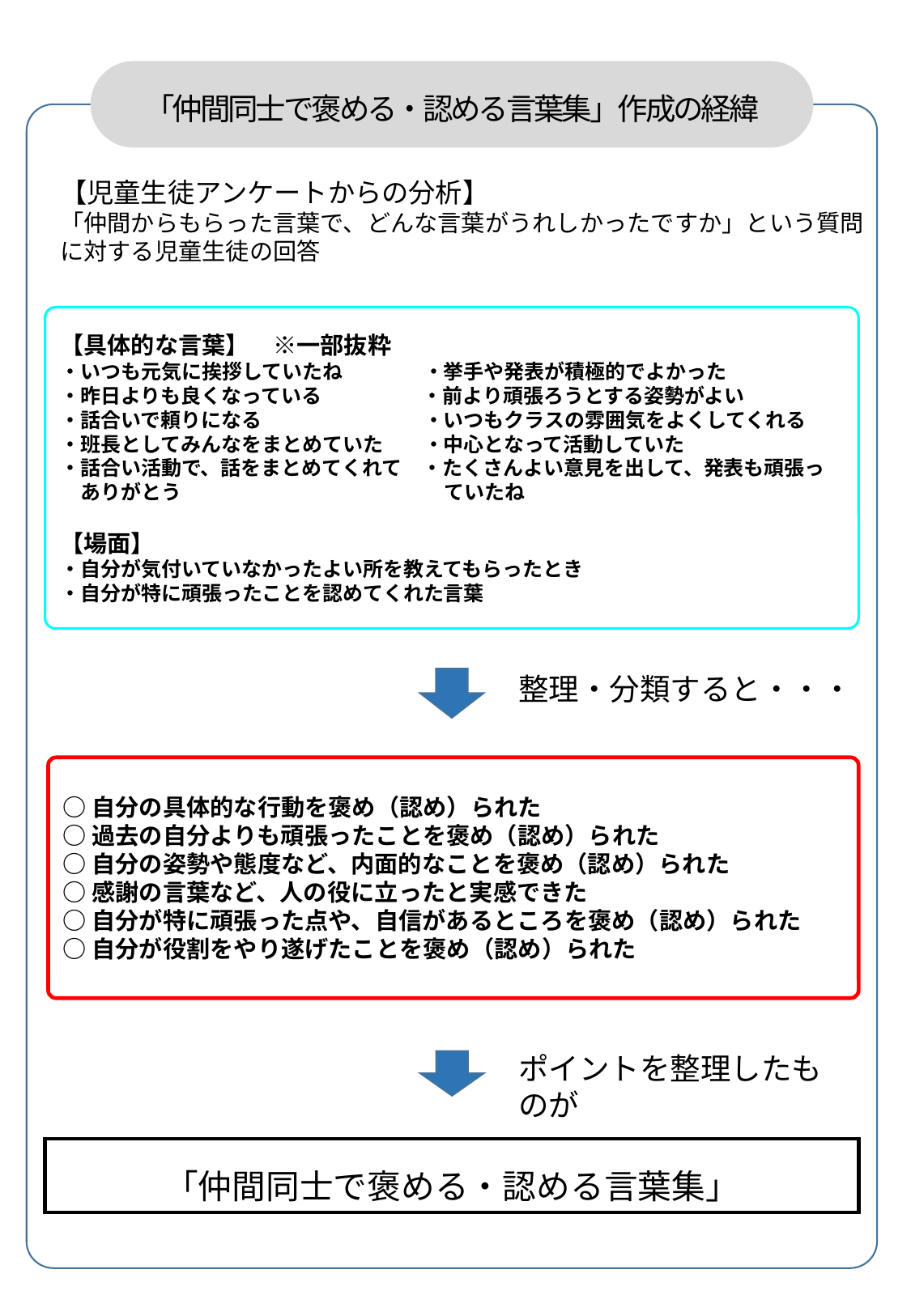

「仲間同士で褒める・認める言葉集」作成の経緯

【児童生徒アンケートからの分析】
「仲間からもらった言葉で、どんな言葉がうれしかったですか」という質問に対する児童生徒の回答
【具体的な言葉】　※一部抜粋
・いつも元気に挨拶していたね　　　　・挙手や発表が積極的でよかった
・昨日よりも良くなっている　　　　　・前より頑張ろうとする姿勢がよい
・話合いで頼りになる　　　　　　　　・いつもクラスの雰囲気をよくしてくれる
・班長としてみんなをまとめていた　　・中心となって活動していた
・話合い活動で、話をまとめてくれて　・たくさんよい意見を出して、発表も頑張っ
　ありがとう　　　　　　　　　　　　　ていたね

【場面】
・自分が気付いていなかったよい所を教えてもらったとき
・自分が特に頑張ったことを認めてくれた言葉
整理・分類すると・・・

○自分の具体的な行動を褒め（認め）られた
○過去の自分よりも頑張ったことを褒め（認め）られた
○自分の姿勢や態度など、内面的なことを褒め（認め）られた
○感謝の言葉など、人の役に立ったと実感できた
○自分が特に頑張った点や、自信があるところを褒め（認め）られた
○自分が役割をやり遂げたことを褒め（認め）られた
ポイントを整理したものが

「仲間同士で褒める・認める言葉集」